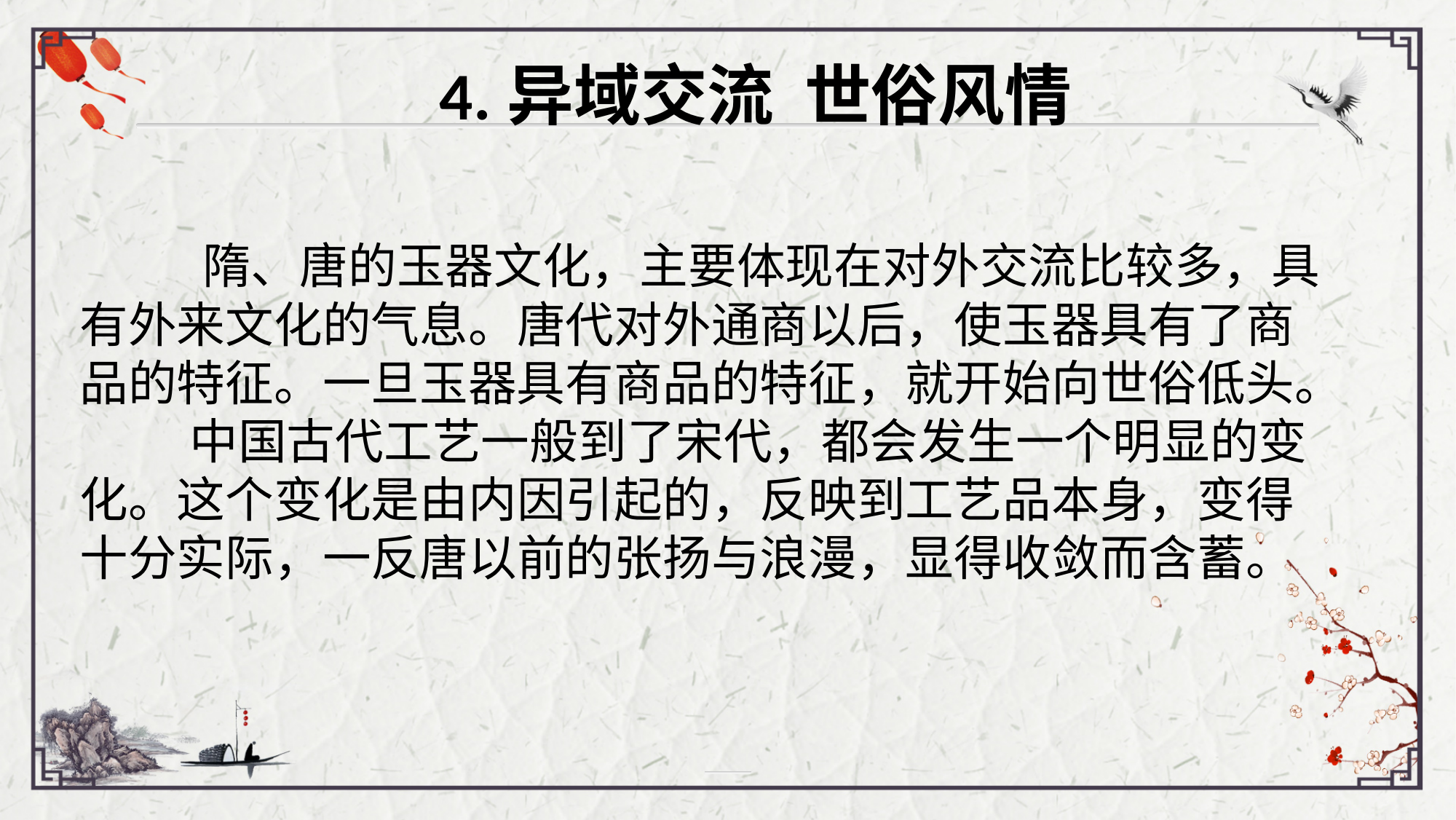

4.异域交流  世俗风情
         隋、唐的玉器文化，主要体现在对外交流比较多，具有外来文化的气息。唐代对外通商以后，使玉器具有了商品的特征。一旦玉器具有商品的特征，就开始向世俗低头。
         中国古代工艺一般到了宋代，都会发生一个明显的变化。这个变化是由内因引起的，反映到工艺品本身，变得十分实际，一反唐以前的张扬与浪漫，显得收敛而含蓄。
27